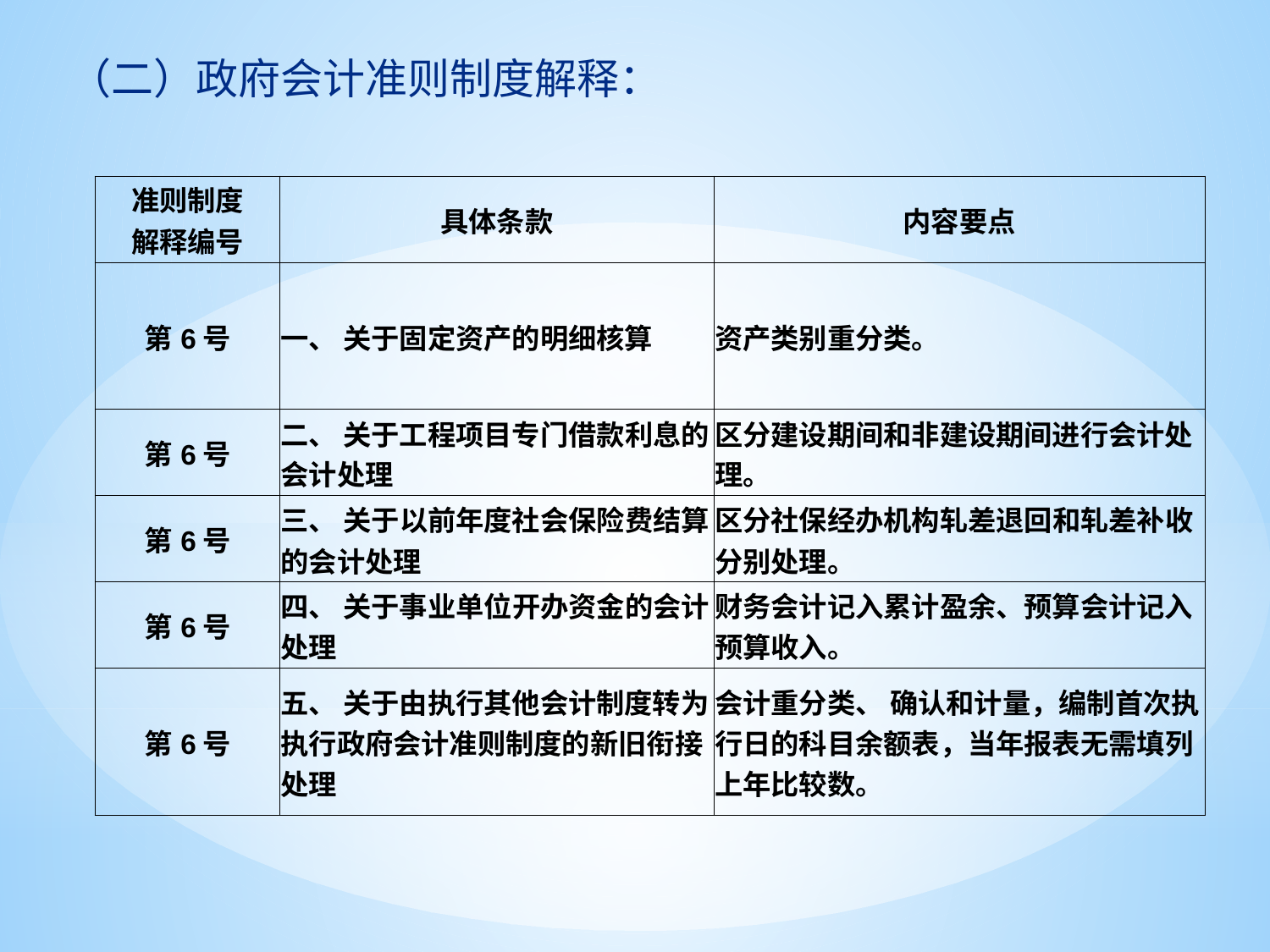

（二）政府会计准则制度解释：
| 准则制度 解释编号 | 具体条款 | 内容要点 |
| --- | --- | --- |
| 第6号 | 一、 关于固定资产的明细核算 | 资产类别重分类。 |
| 第6号 | 二、 关于工程项目专门借款利息的会计处理 | 区分建设期间和非建设期间进行会计处理。 |
| 第6号 | 三、 关于以前年度社会保险费结算的会计处理 | 区分社保经办机构轧差退回和轧差补收分别处理。 |
| 第6号 | 四、 关于事业单位开办资金的会计处理 | 财务会计记入累计盈余、预算会计记入预算收入。 |
| 第6号 | 五、 关于由执行其他会计制度转为执行政府会计准则制度的新旧衔接处理 | 会计重分类、 确认和计量，编制首次执行日的科目余额表，当年报表无需填列上年比较数。 |